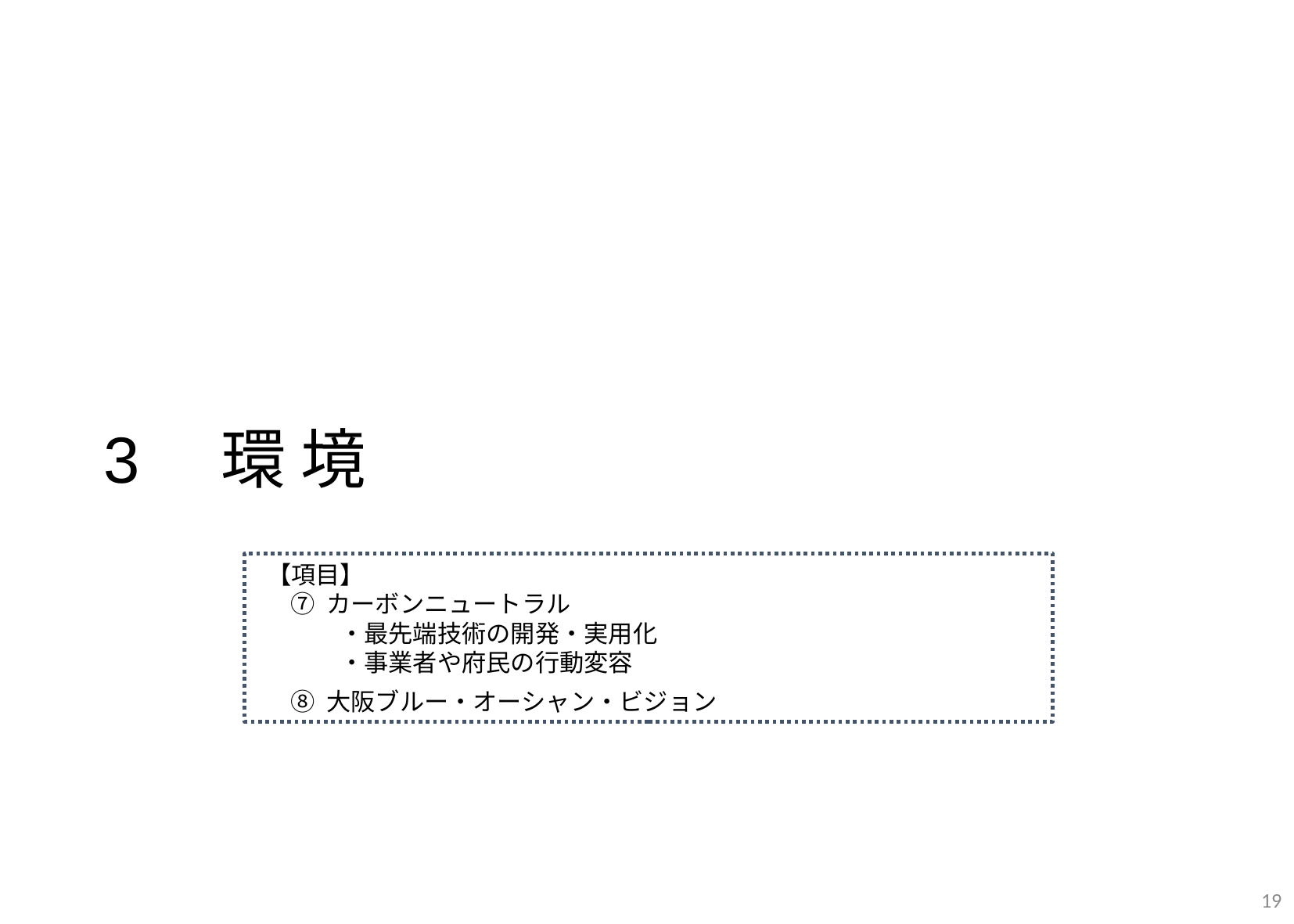

3　環 境
【項目】
⑦ カーボンニュートラル
　　・最先端技術の開発・実用化
　　・事業者や府民の行動変容
⑧ 大阪ブルー・オーシャン・ビジョン
19